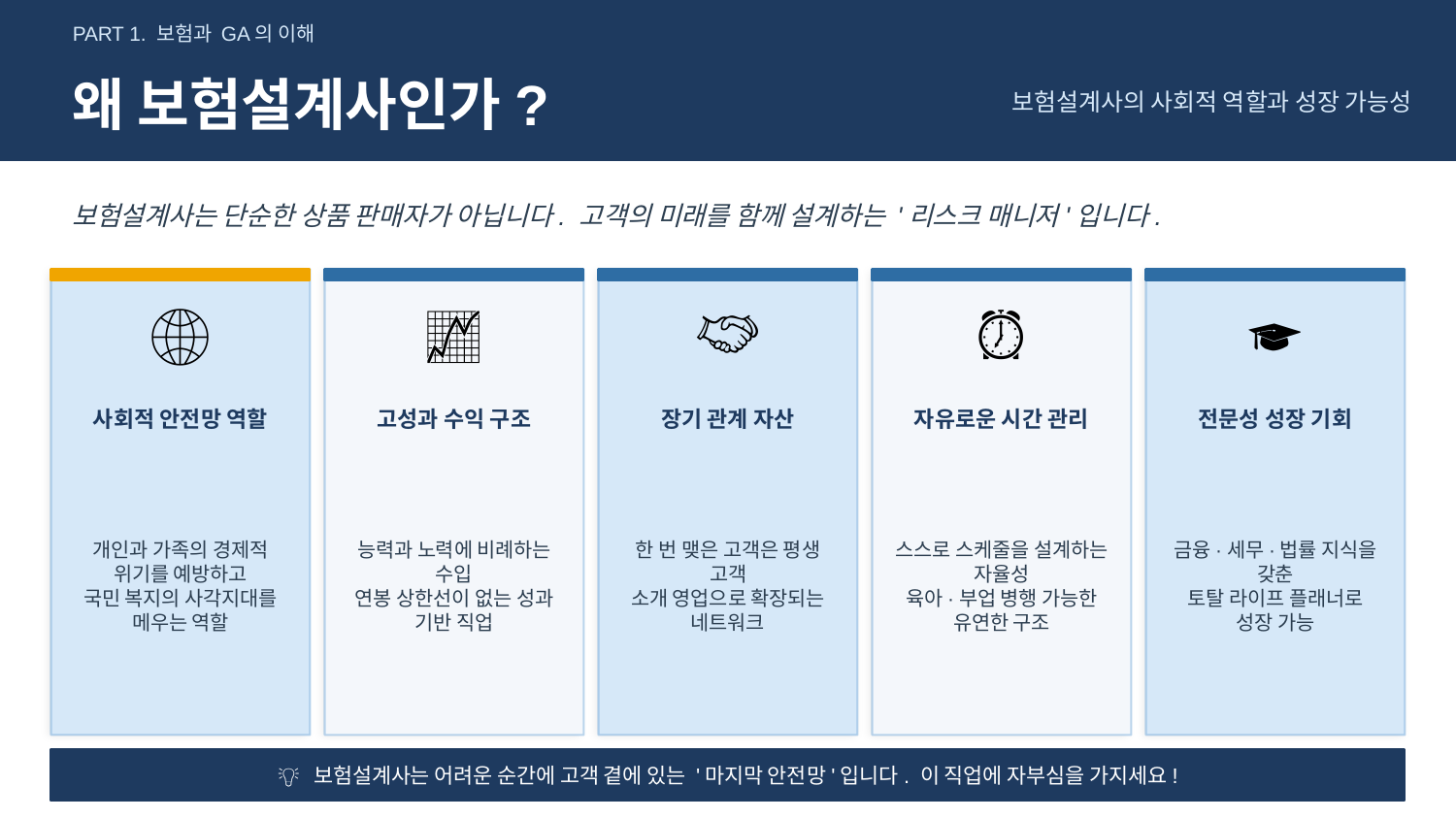

PART 1. 보험과 GA의 이해
왜 보험설계사인가?
보험설계사의 사회적 역할과 성장 가능성
보험설계사는 단순한 상품 판매자가 아닙니다. 고객의 미래를 함께 설계하는 '리스크 매니저'입니다.

🌐
📈
🤝
⏰
🎓
사회적 안전망 역할
고성과 수익 구조
장기 관계 자산
자유로운 시간 관리
전문성 성장 기회
개인과 가족의 경제적 위기를 예방하고
국민 복지의 사각지대를 메우는 역할
능력과 노력에 비례하는 수입
연봉 상한선이 없는 성과 기반 직업
한 번 맺은 고객은 평생 고객
소개 영업으로 확장되는 네트워크
스스로 스케줄을 설계하는 자율성
육아·부업 병행 가능한 유연한 구조
금융·세무·법률 지식을 갖춘
토탈 라이프 플래너로 성장 가능

💡  보험설계사는 어려운 순간에 고객 곁에 있는 '마지막 안전망'입니다. 이 직업에 자부심을 가지세요!